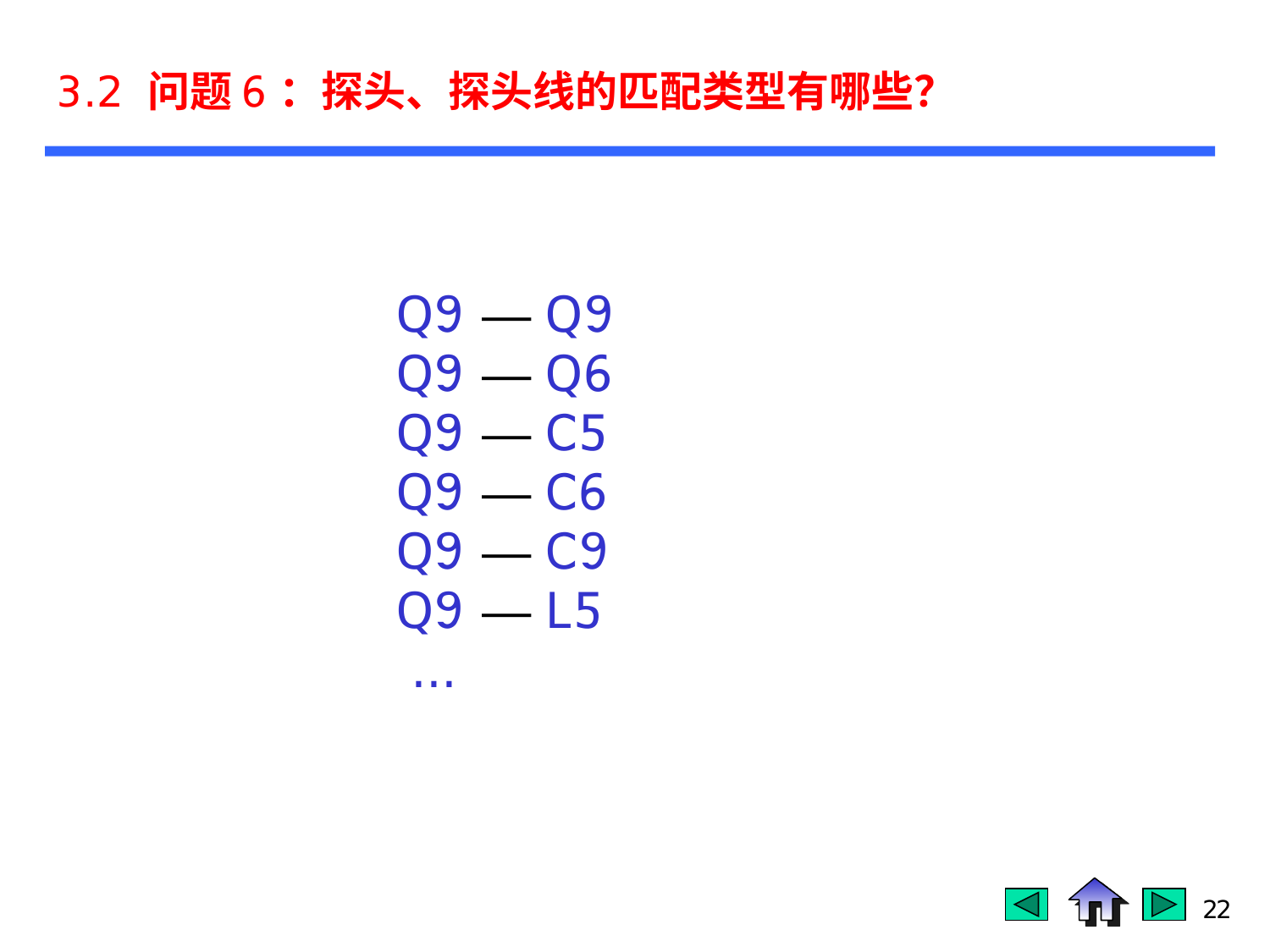

# 3.2 问题6：探头、探头线的匹配类型有哪些？
Q9 — Q9
Q9 — Q6
Q9 — C5
Q9 — C6
Q9 — C9
Q9 — L5
 ...
22